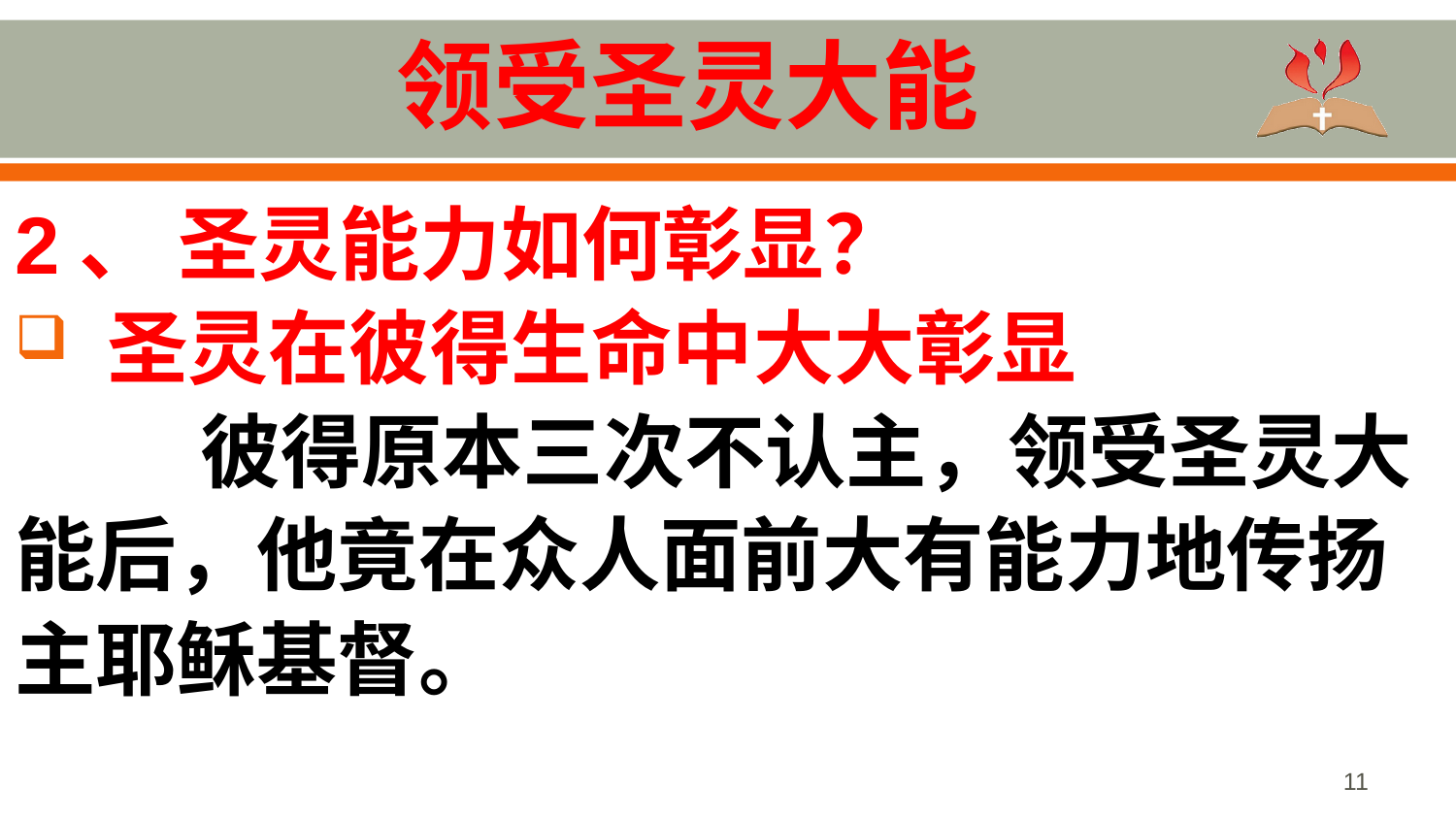

2、 圣灵能力如何彰显？
 圣灵在彼得生命中大大彰显
         彼得原本三次不认主，领受圣灵大
能后，他竟在众人面前大有能力地传扬
主耶稣基督。

# 领受圣灵大能
11